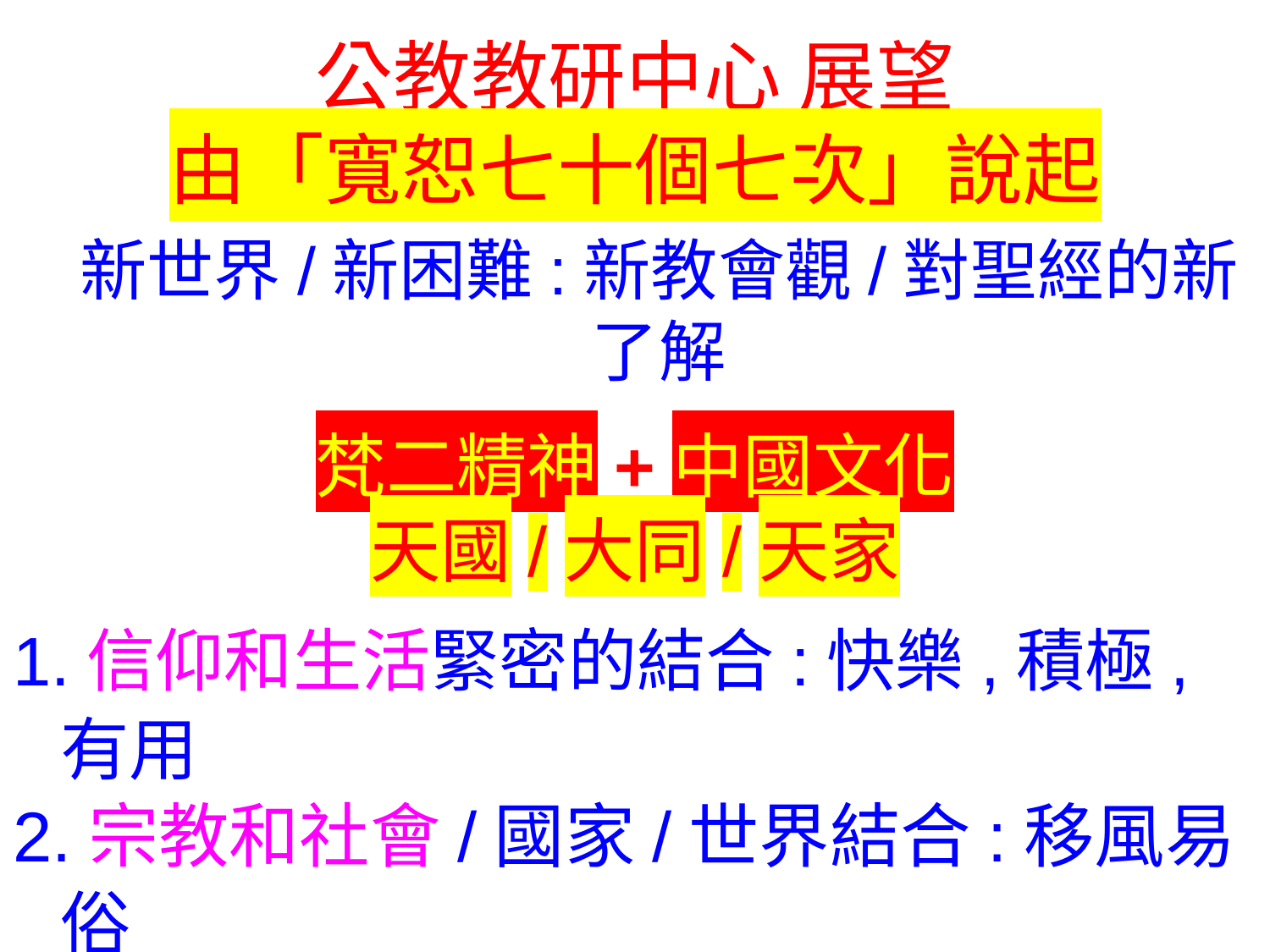

公教教研中心 展望
由「寬恕七十個七次」說起
  新世界/新困難:新教會觀/對聖經的新了解
梵二精神+中國文化
天國/大同/天家
1.信仰和生活緊密的結合:快樂,積極,有用
2.宗教和社會/國家/世界結合:移風易俗
3.聖經和中國文化結合:互相肯定,互相豐富
Gloria Dei, homo vivens:人人快樂+綠水青山